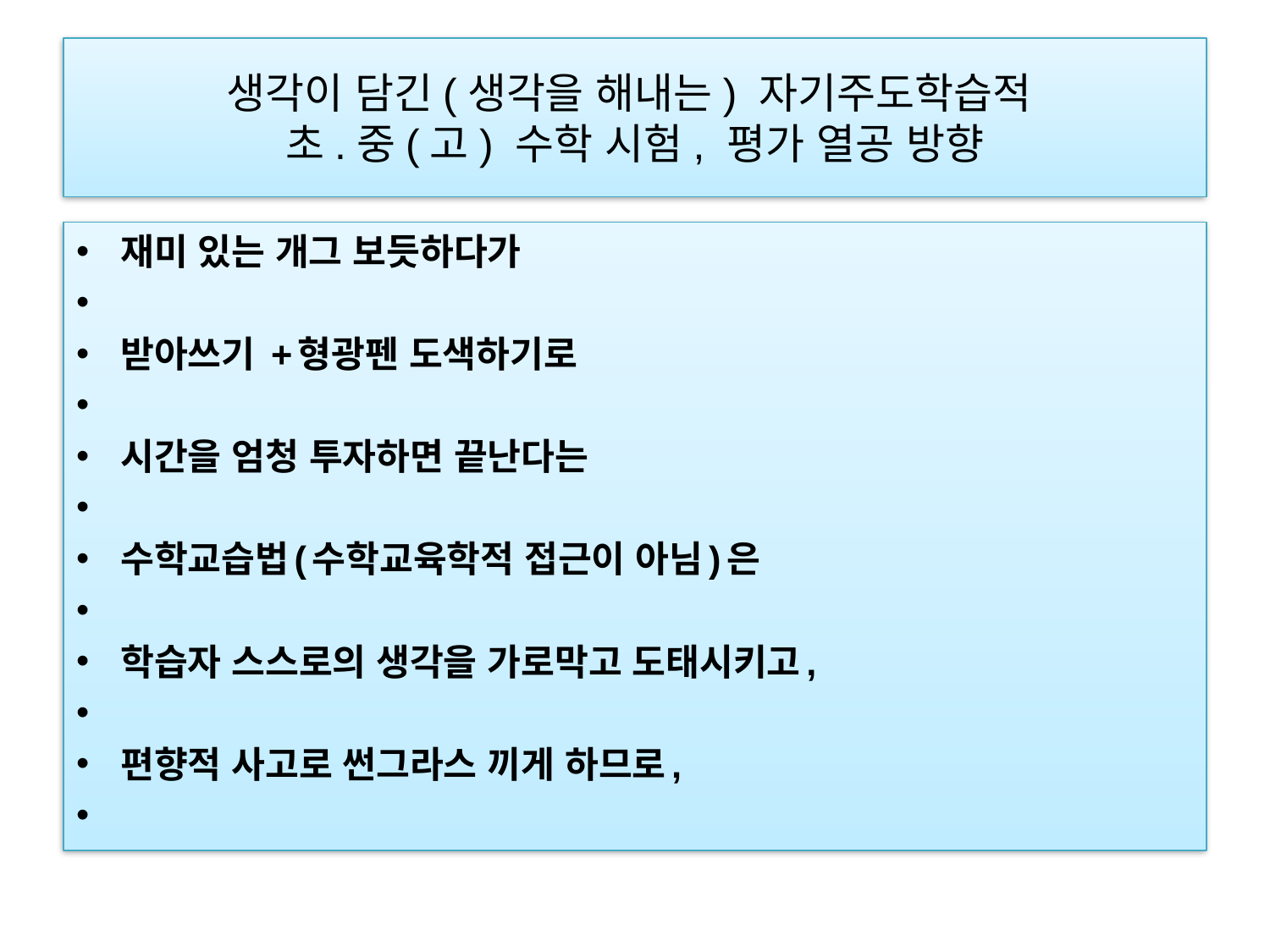

# 생각이 담긴(생각을 해내는) 자기주도학습적 초.중(고) 수학 시험, 평가 열공 방향
재미 있는 개그 보듯하다가

받아쓰기 +형광펜 도색하기로

시간을 엄청 투자하면 끝난다는

수학교습법(수학교육학적 접근이 아님)은

학습자 스스로의 생각을 가로막고 도태시키고,

편향적 사고로 썬그라스 끼게 하므로,